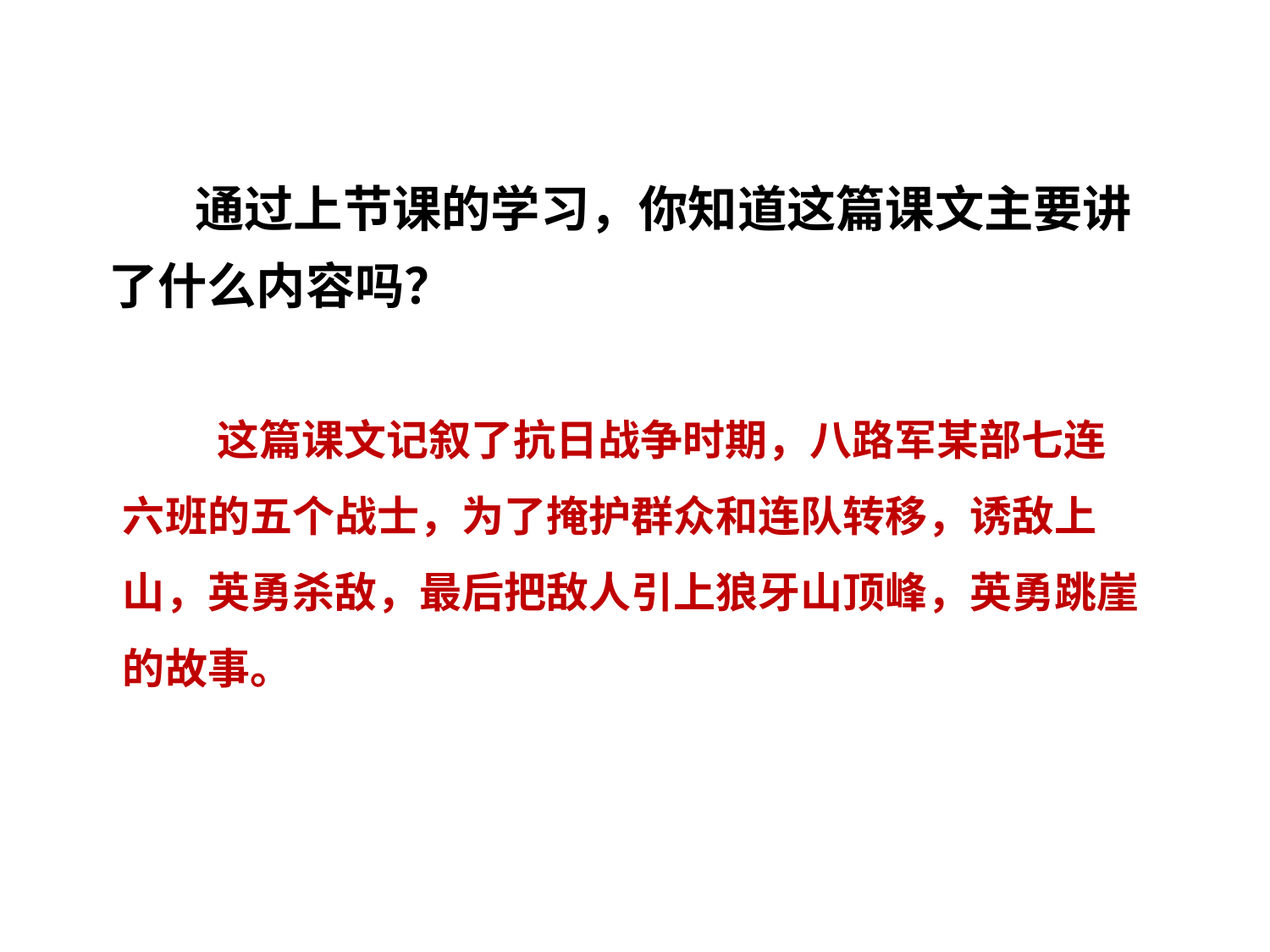

通过上节课的学习，你知道这篇课文主要讲了什么内容吗？
 这篇课文记叙了抗日战争时期，八路军某部七连六班的五个战士，为了掩护群众和连队转移，诱敌上山，英勇杀敌，最后把敌人引上狼牙山顶峰，英勇跳崖的故事。